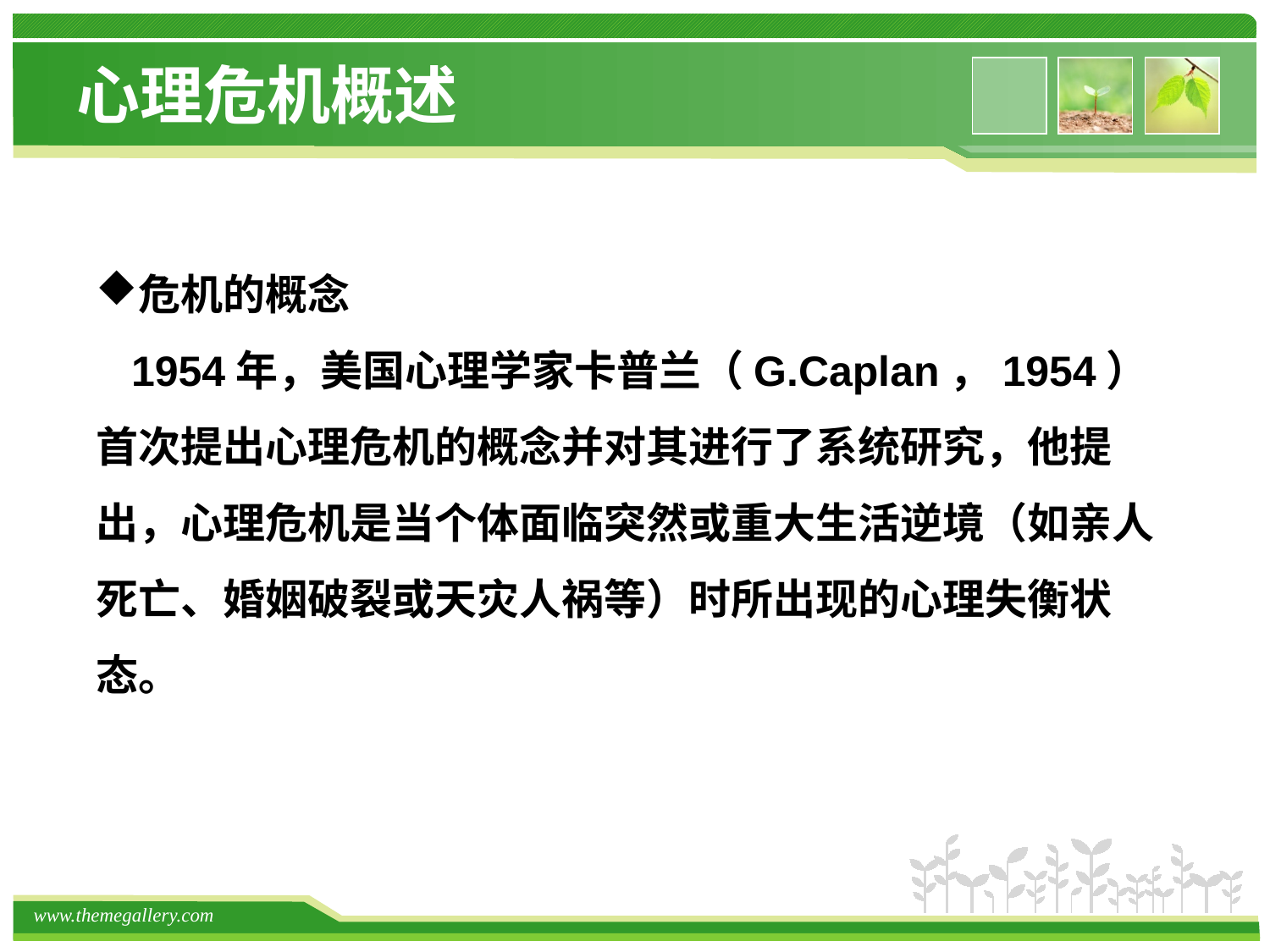

# 心理危机概述
危机的概念
   1954年，美国心理学家卡普兰（G.Caplan，1954）首次提出心理危机的概念并对其进行了系统研究，他提出，心理危机是当个体面临突然或重大生活逆境（如亲人死亡、婚姻破裂或天灾人祸等）时所出现的心理失衡状态。